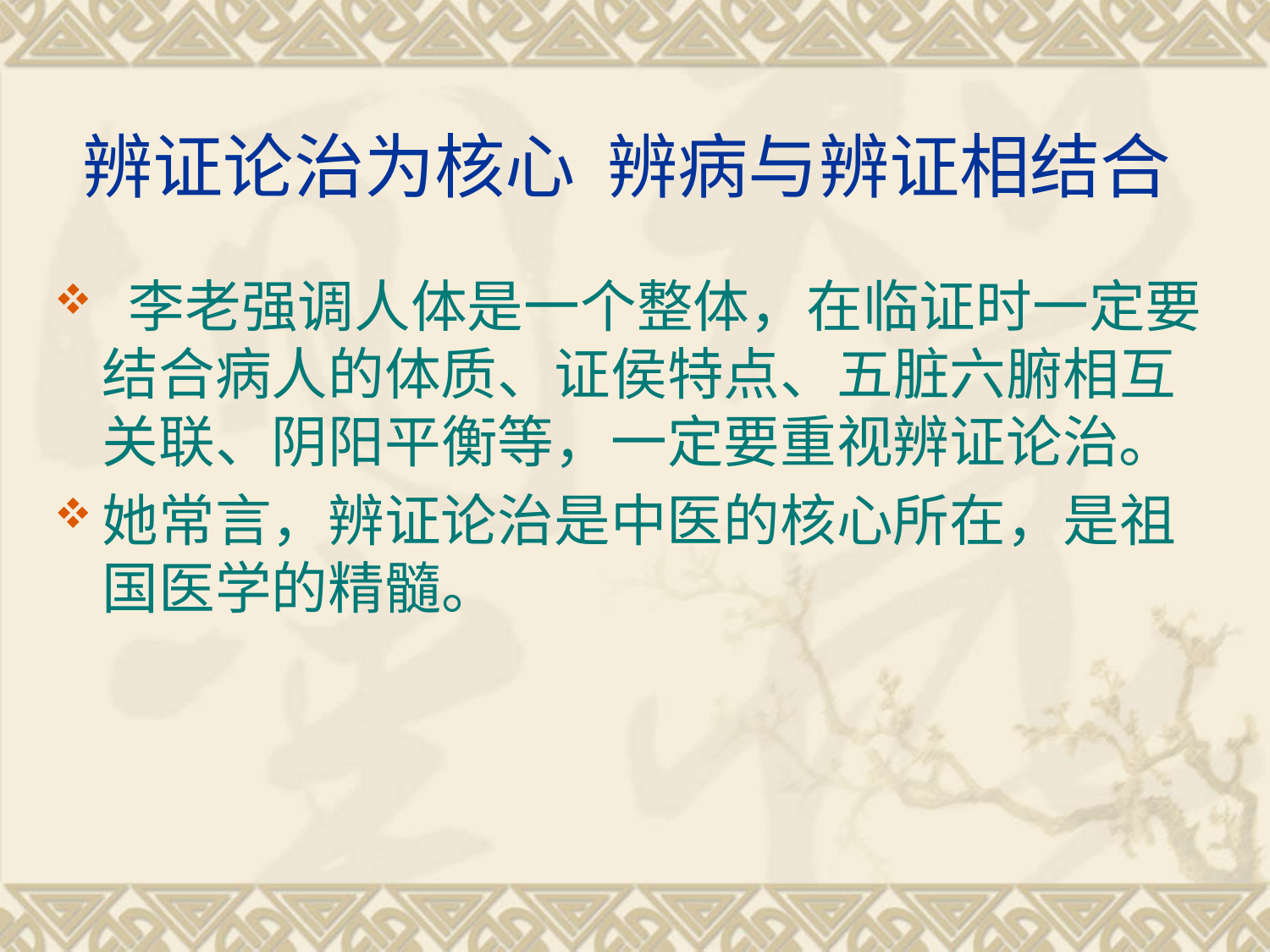

# 辨证论治为核心  辨病与辨证相结合
 李老强调人体是一个整体，在临证时一定要结合病人的体质、证侯特点、五脏六腑相互关联、阴阳平衡等，一定要重视辨证论治。
她常言，辨证论治是中医的核心所在，是祖国医学的精髓。